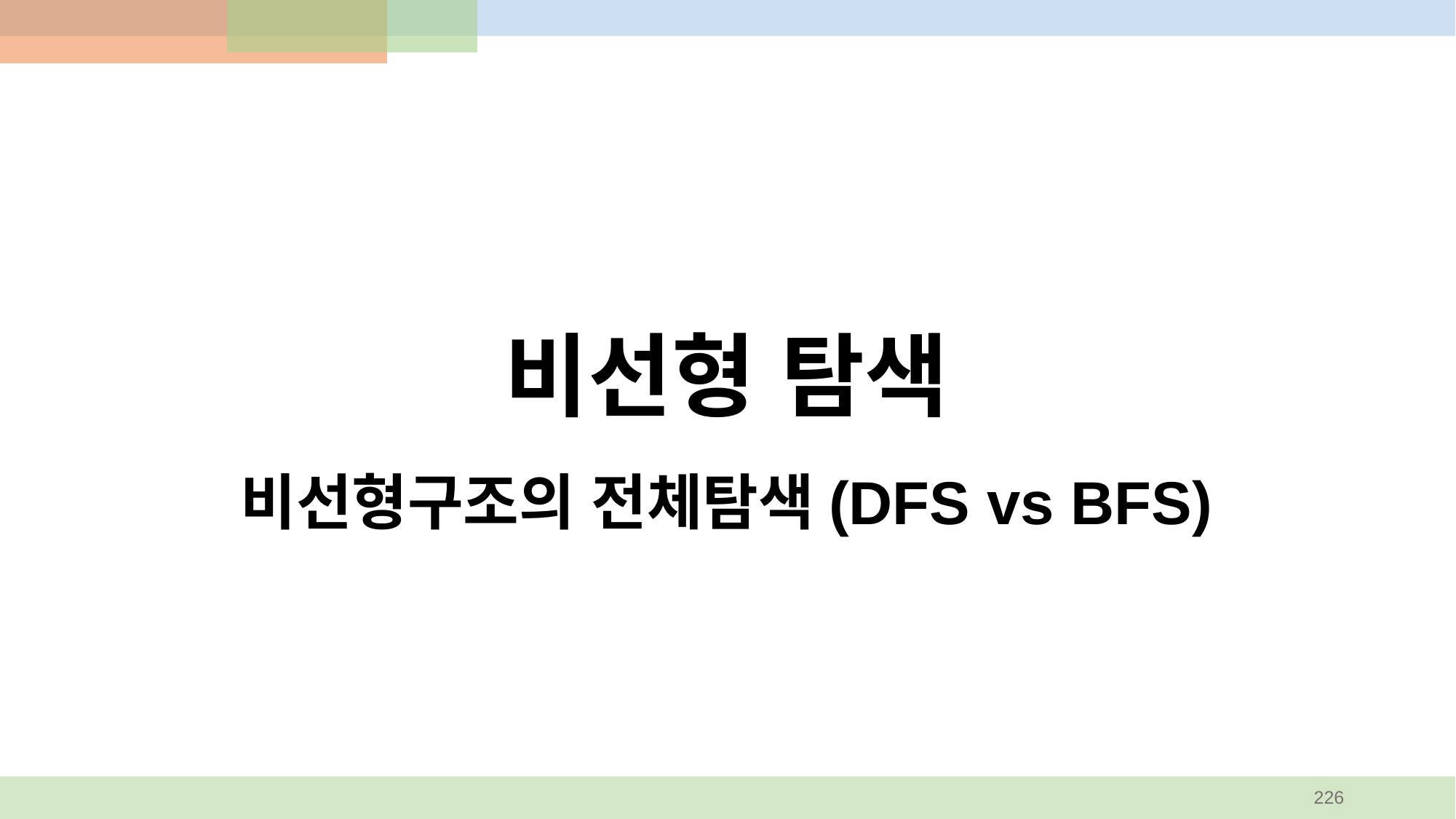

# 비선형 탐색 비선형구조의 전체탐색(DFS vs BFS)

226